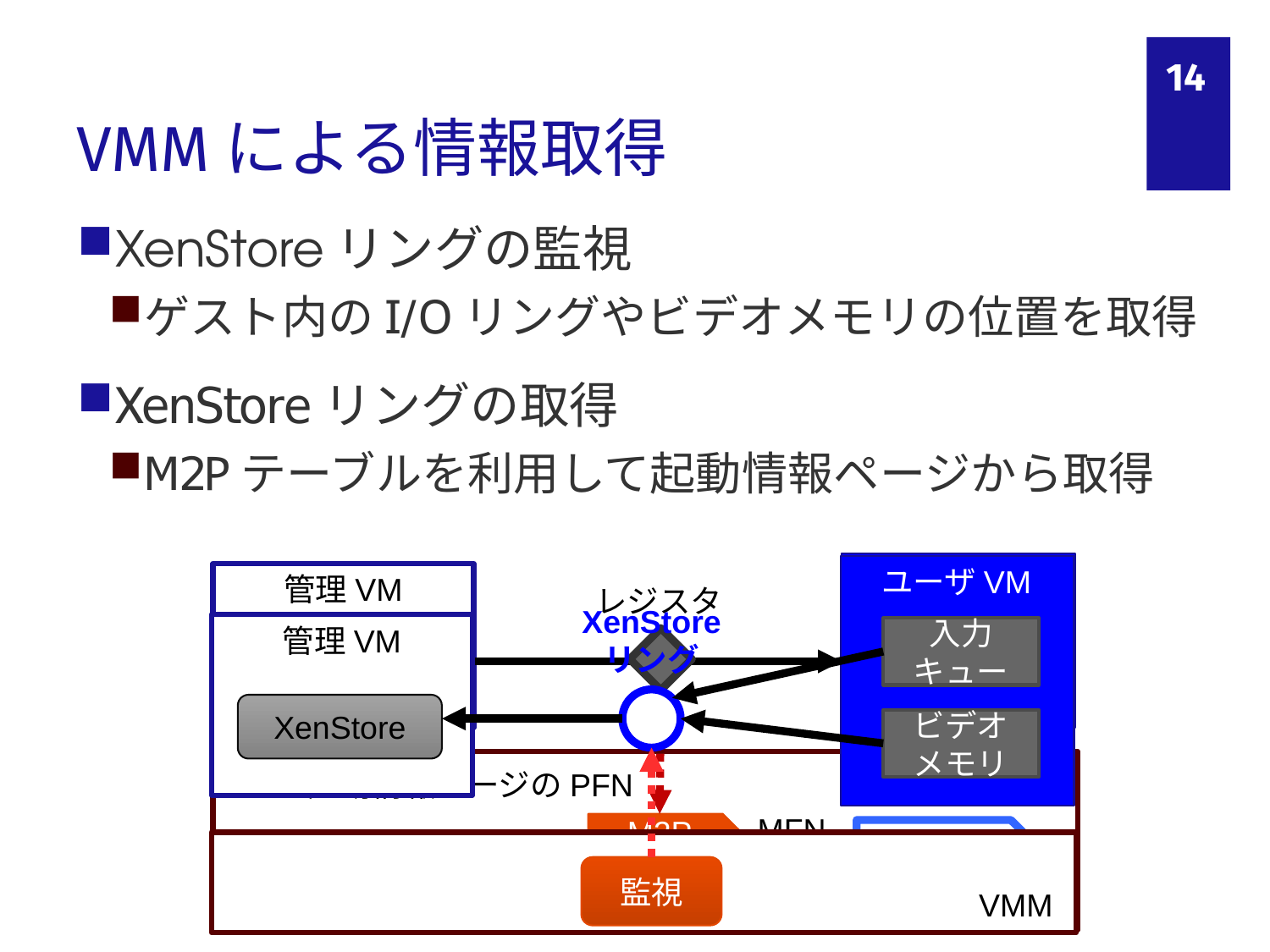

# VMMによる情報取得
14
XenStoreリングの監視
ゲスト内のI/Oリングやビデオメモリの位置を取得
XenStoreリングの取得
M2Pテーブルを利用して起動情報ページから取得

ユーザVM

管理VM
起動情報ページ
レジスタ

VMM
起動情報ページのPFN
MFN
M2P
テーブル
起動情報ページ
ユーザVM

ビデオ
メモリ
入力キュー
XenStore
リング

管理VM
XenStore

監視

VMM